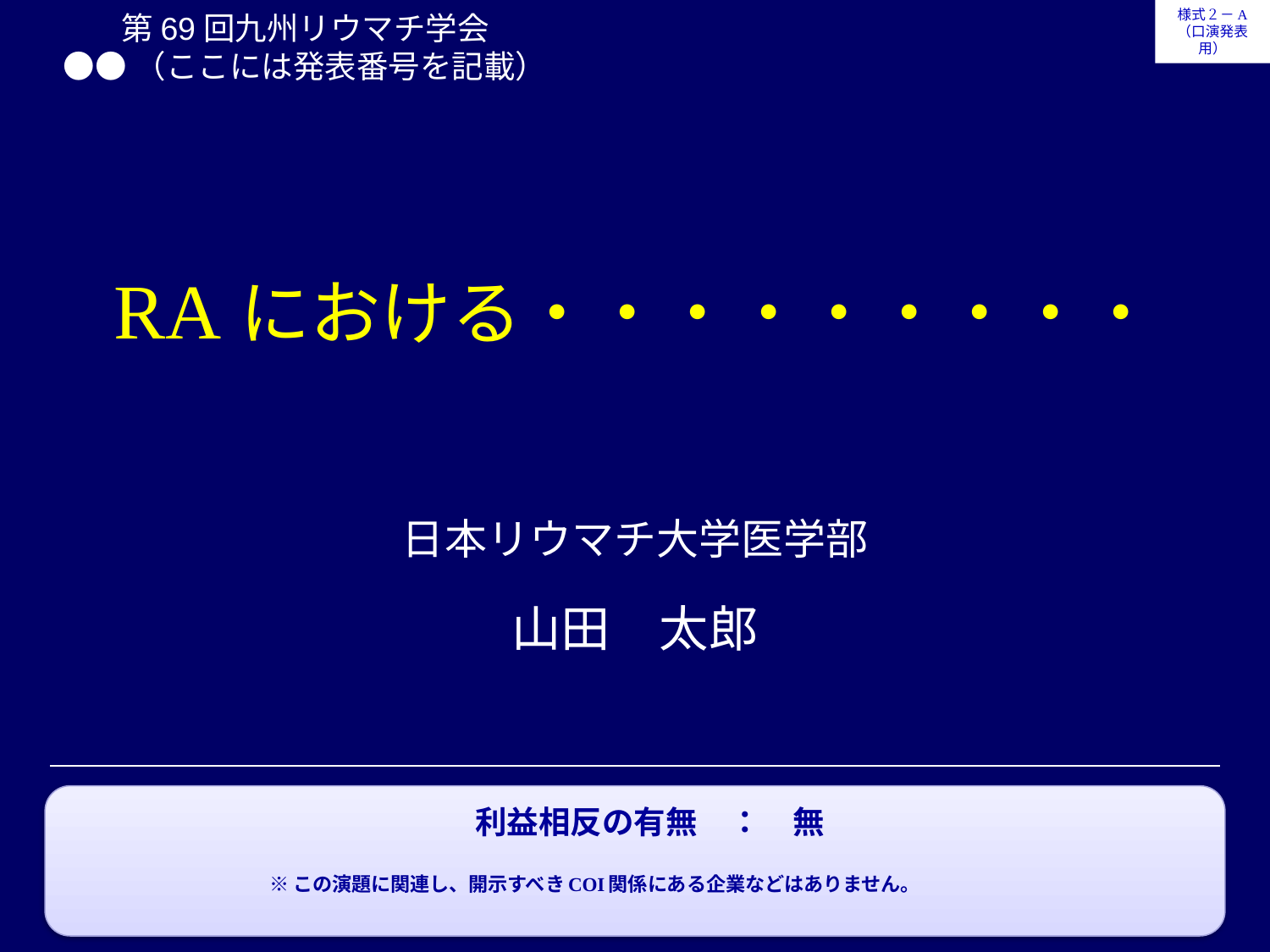

第69回九州リウマチ学会
●●（ここには発表番号を記載）
様式２－A
（口演発表用）
# RAにおける・・・・・・・・・
日本リウマチ大学医学部

山田　太郎

利益相反の有無　：　無
※この演題に関連し、開示すべきCOI関係にある企業などはありません。